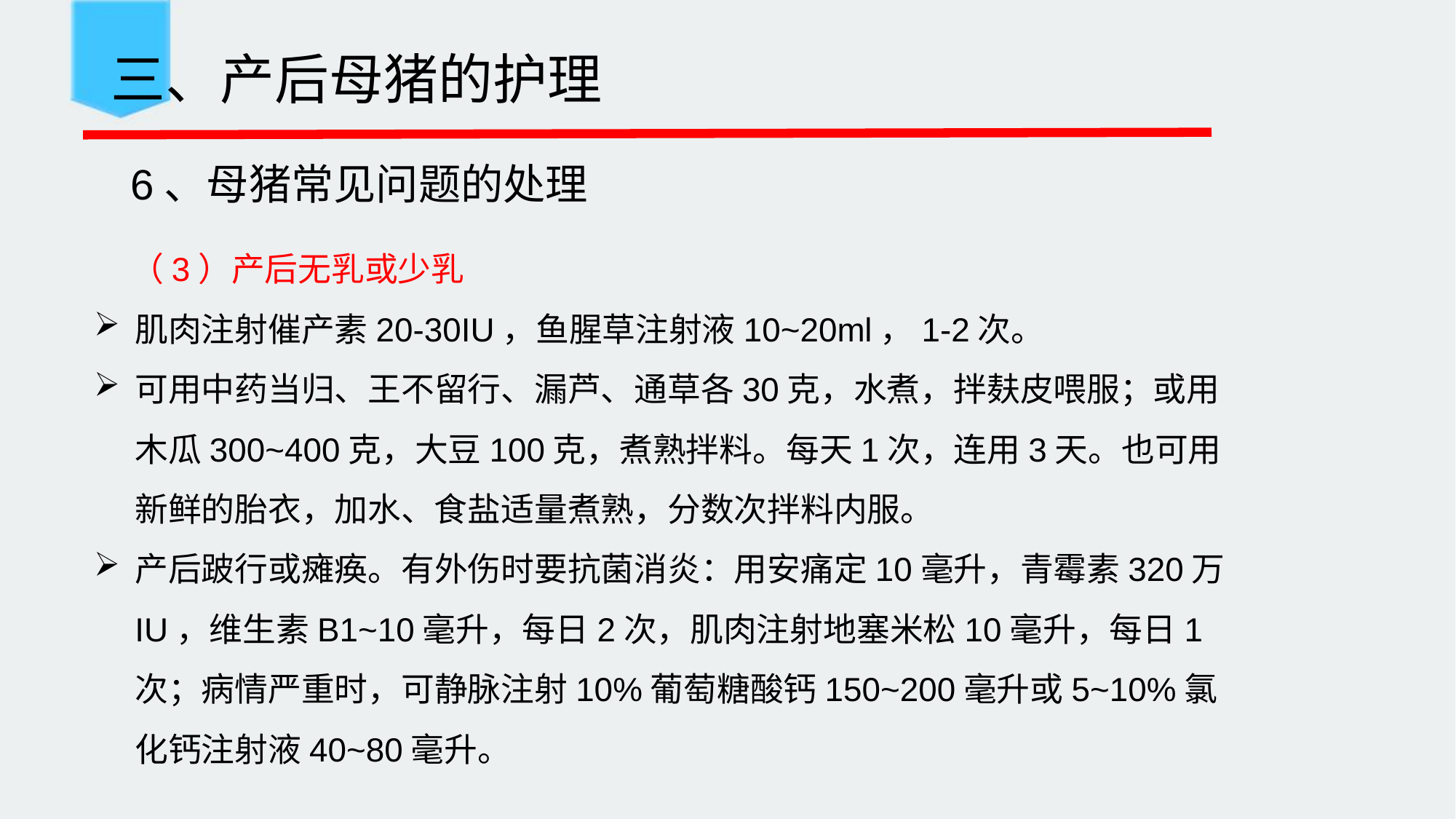

三、产后母猪的护理
6、母猪常见问题的处理

（3）产后无乳或少乳
肌肉注射催产素20-30IU，鱼腥草注射液10~20ml，1-2次。
可用中药当归、王不留行、漏芦、通草各30克，水煮，拌麸皮喂服；或用木瓜300~400克，大豆100克，煮熟拌料。每天1次，连用3天。也可用新鲜的胎衣，加水、食盐适量煮熟，分数次拌料内服。
产后跛行或瘫痪。有外伤时要抗菌消炎：用安痛定10毫升，青霉素320万IU，维生素B1~10毫升，每日2次，肌肉注射地塞米松10毫升，每日1次；病情严重时，可静脉注射10%葡萄糖酸钙150~200毫升或5~10%氯化钙注射液40~80毫升。